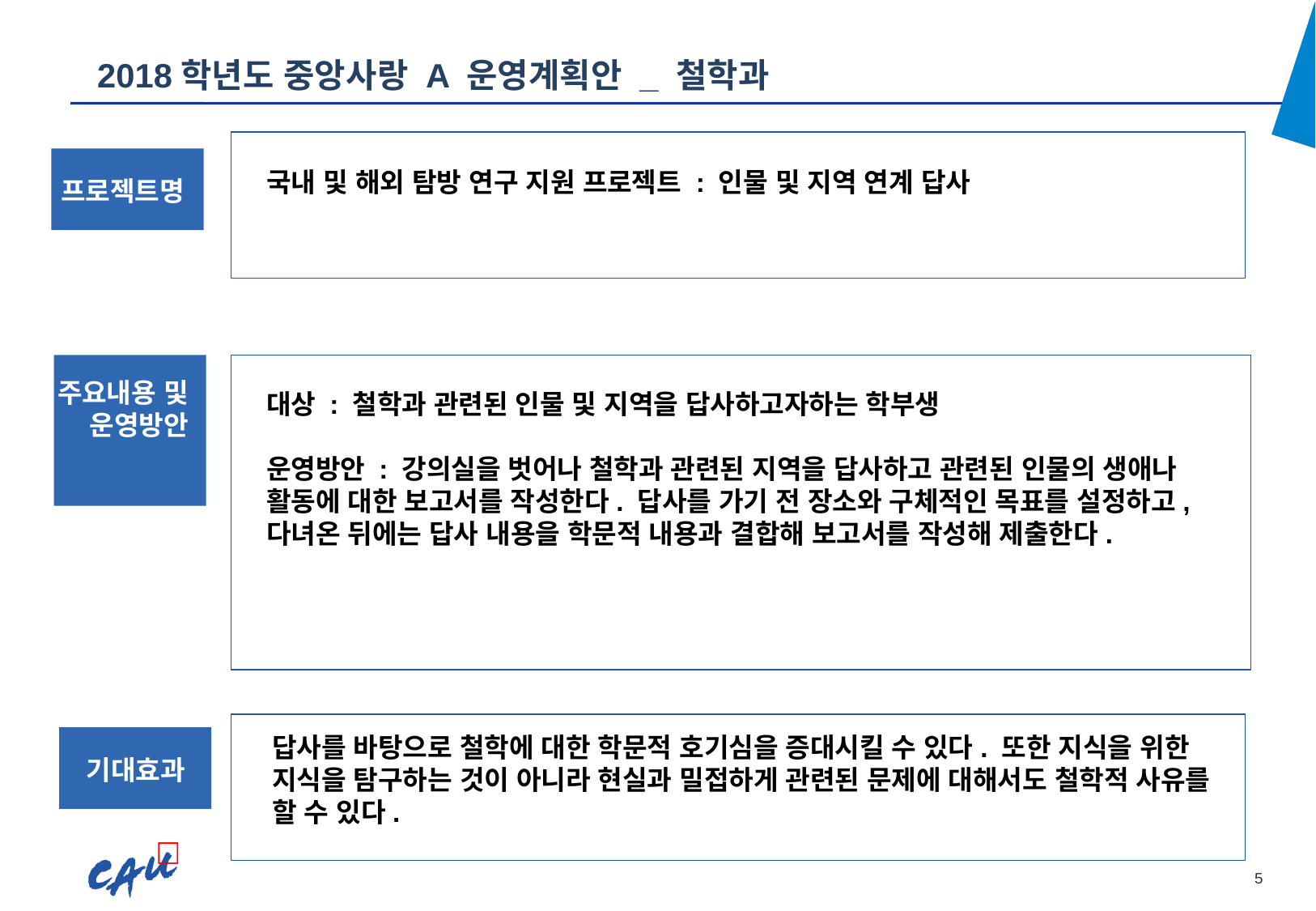

# 2018학년도 중앙사랑 A 운영계획안 _ 철학과

국내 및 해외 탐방 연구 지원 프로젝트 : 인물 및 지역 연계 답사
프로젝트명

대상 : 철학과 관련된 인물 및 지역을 답사하고자하는 학부생

운영방안 : 강의실을 벗어나 철학과 관련된 지역을 답사하고 관련된 인물의 생애나 활동에 대한 보고서를 작성한다. 답사를 가기 전 장소와 구체적인 목표를 설정하고, 다녀온 뒤에는 답사 내용을 학문적 내용과 결합해 보고서를 작성해 제출한다.
주요내용 및
운영방안

장학금예산

답사를 바탕으로 철학에 대한 학문적 호기심을 증대시킬 수 있다. 또한 지식을 위한 지식을 탐구하는 것이 아니라 현실과 밀접하게 관련된 문제에 대해서도 철학적 사유를 할 수 있다.
기대효과
5